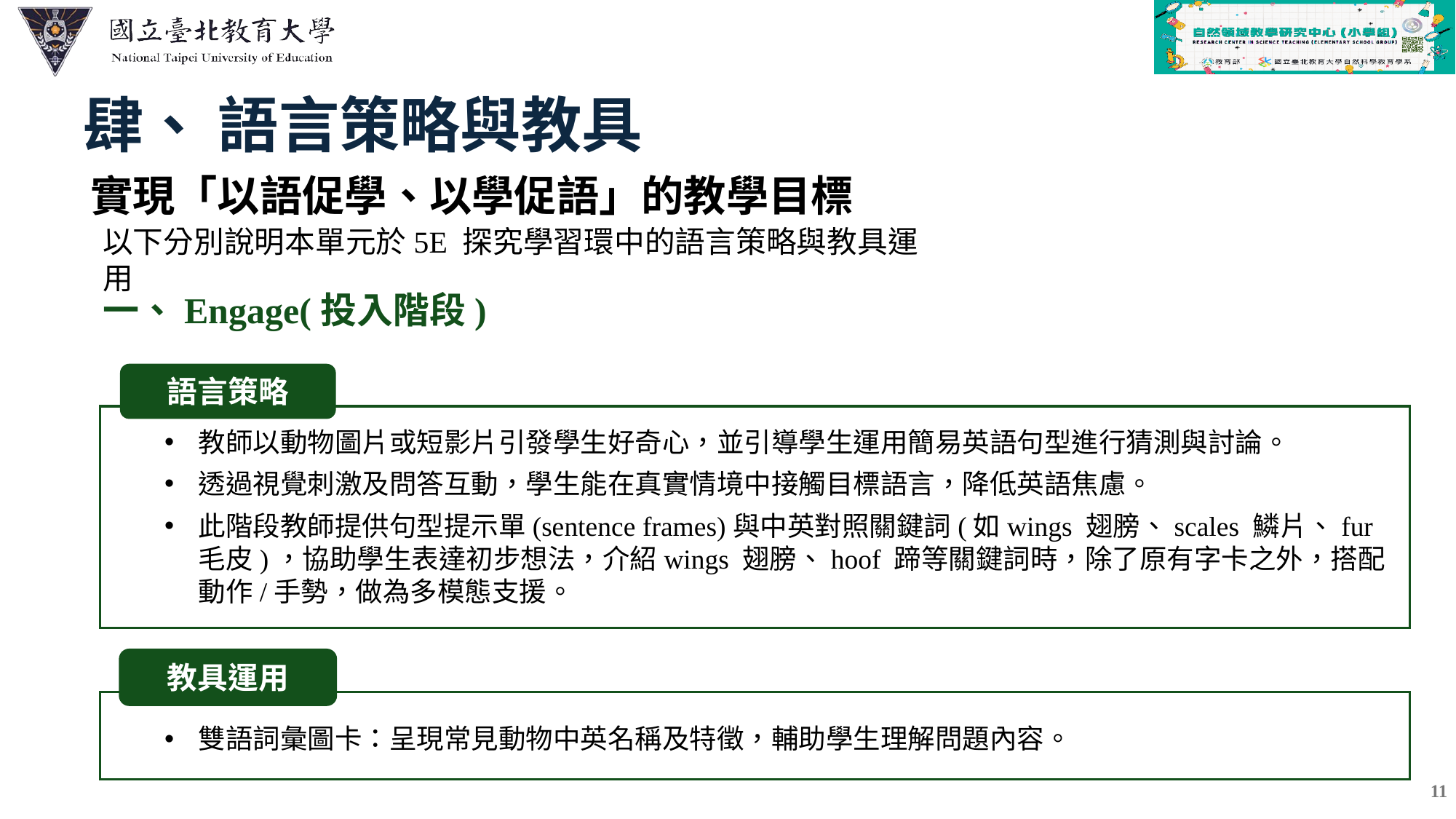

|  |
| --- |
|  |
|  |
|  |
|  |
|  |
肆、 語言策略與教具
實現「以語促學、以學促語」的教學目標
以下分別說明本單元於5E 探究學習環中的語言策略與教具運用
一、Engage(投入階段)

語言策略

教師以動物圖片或短影片引發學生好奇心，並引導學生運用簡易英語句型進行猜測與討論。
透過視覺刺激及問答互動，學生能在真實情境中接觸目標語言，降低英語焦慮。
此階段教師提供句型提示單(sentence frames)與中英對照關鍵詞(如wings 翅膀、scales 鱗片、fur 毛皮)，協助學生表達初步想法，介紹wings 翅膀、hoof 蹄等關鍵詞時，除了原有字卡之外，搭配動作/手勢，做為多模態支援。

教具運用

雙語詞彙圖卡：呈現常見動物中英名稱及特徵，輔助學生理解問題內容。
11